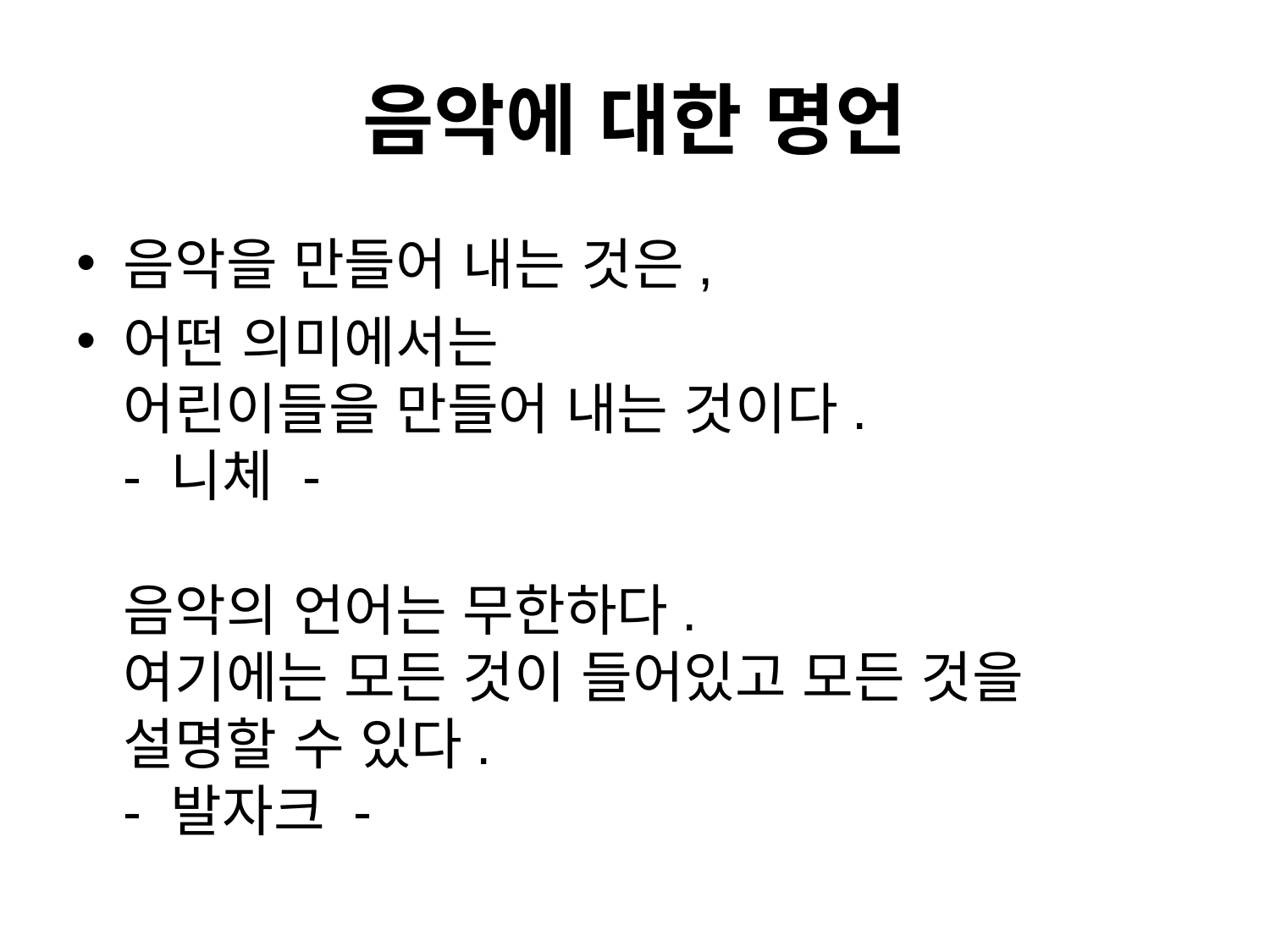

# 음악에 대한 명언
음악을 만들어 내는 것은,
어떤 의미에서는
어린이들을 만들어 내는 것이다.
- 니체 -
음악의 언어는 무한하다.
여기에는 모든 것이 들어있고 모든 것을 설명할 수 있다.
- 발자크 -